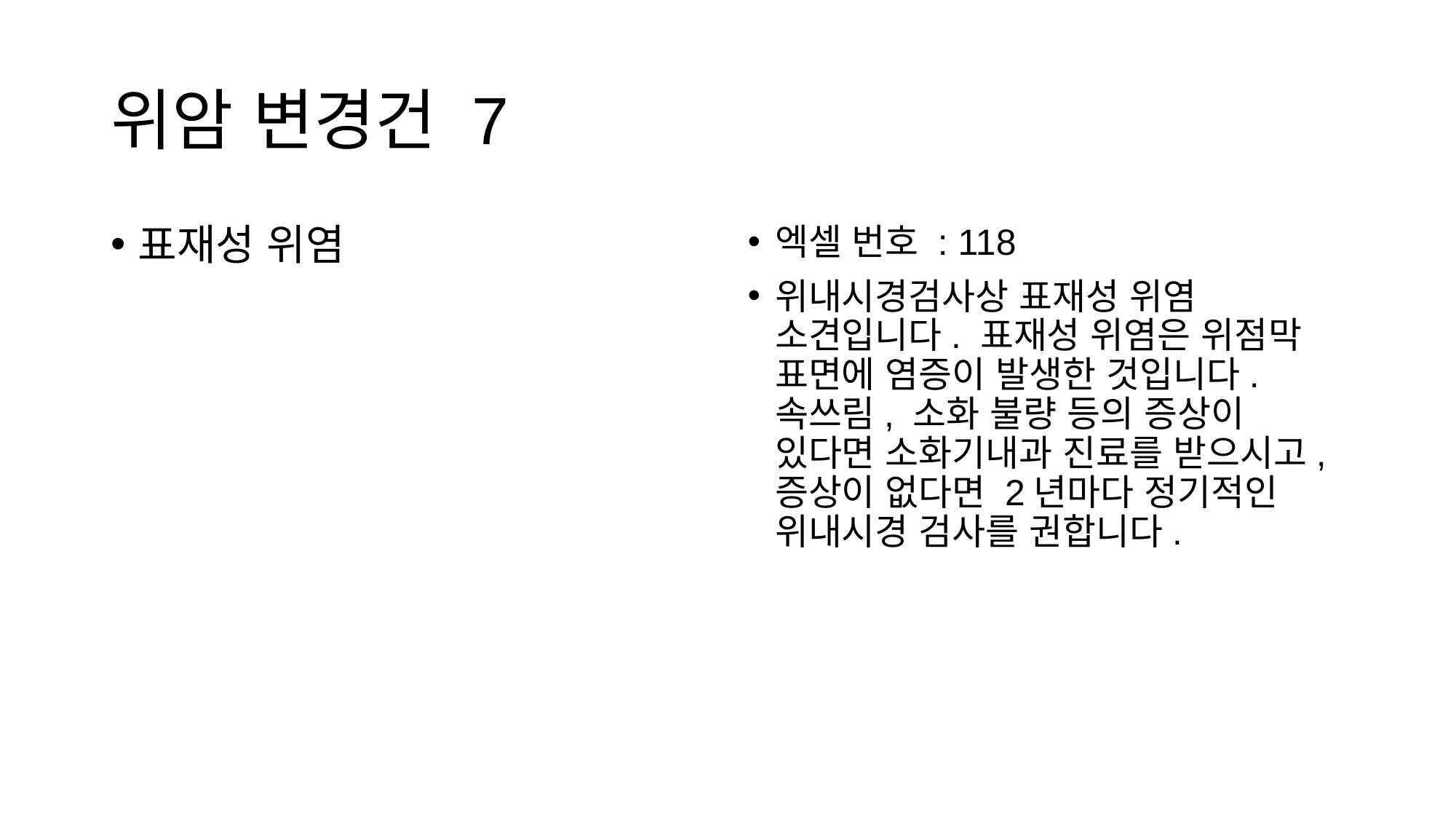

# 위암 변경건 7
표재성 위염
엑셀 번호 : 118
위내시경검사상 표재성 위염 소견입니다. 표재성 위염은 위점막 표면에 염증이 발생한 것입니다. 속쓰림, 소화 불량 등의 증상이 있다면 소화기내과 진료를 받으시고, 증상이 없다면 2년마다 정기적인 위내시경 검사를 권합니다.